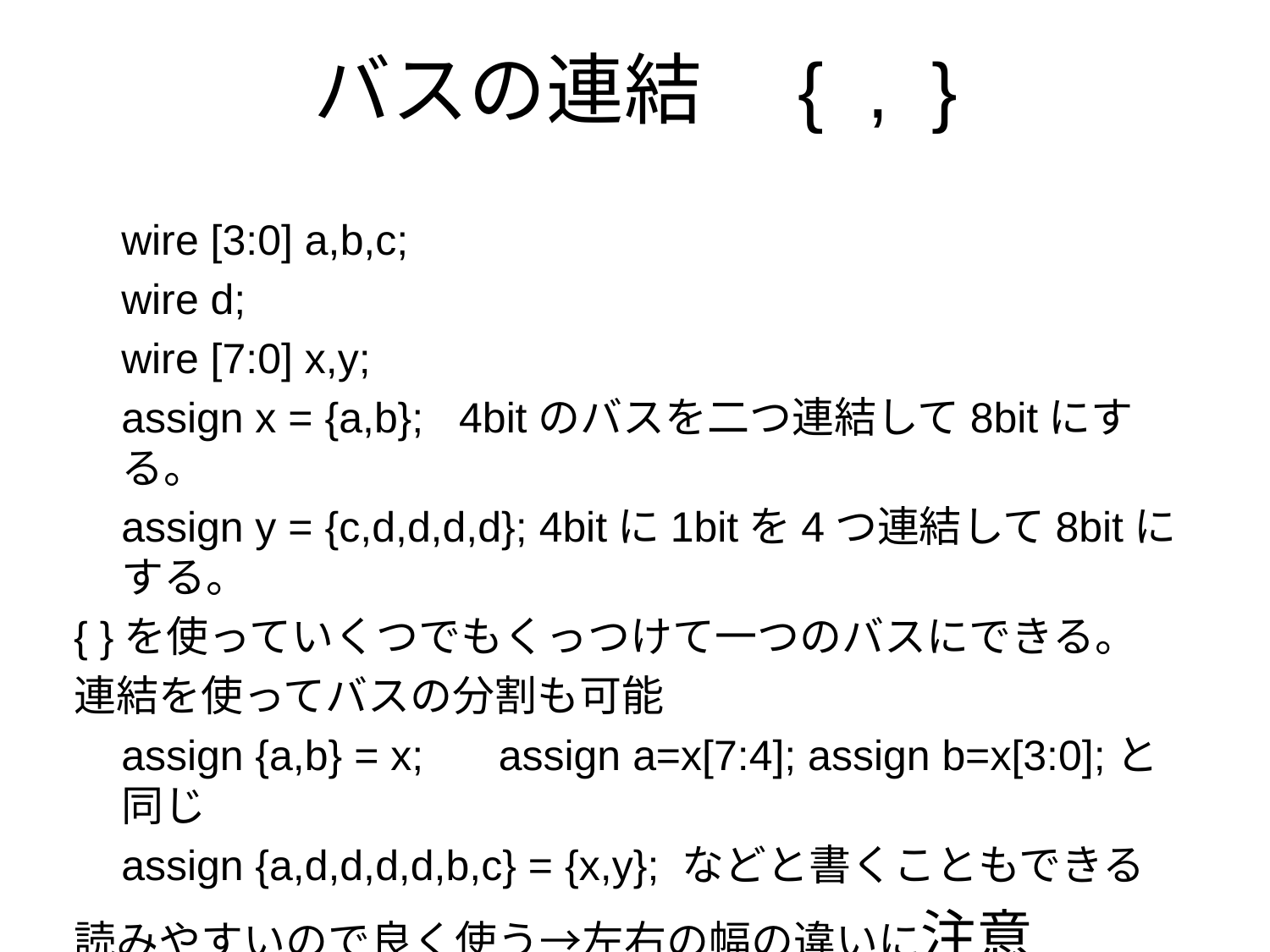

# バスの連結　{  ,  }
wire [3:0] a,b,c;
wire d;
wire [7:0] x,y;
assign x = {a,b};   4bitのバスを二つ連結して8bitにする。
assign y = {c,d,d,d,d}; 4bitに1bitを4つ連結して8bitにする。
{ }を使っていくつでもくっつけて一つのバスにできる。
連結を使ってバスの分割も可能
assign {a,b} = x; 　assign a=x[7:4]; assign b=x[3:0];と同じ
assign {a,d,d,d,d,b,c} = {x,y}; などと書くこともできる
読みやすいので良く使う→左右の幅の違いに注意